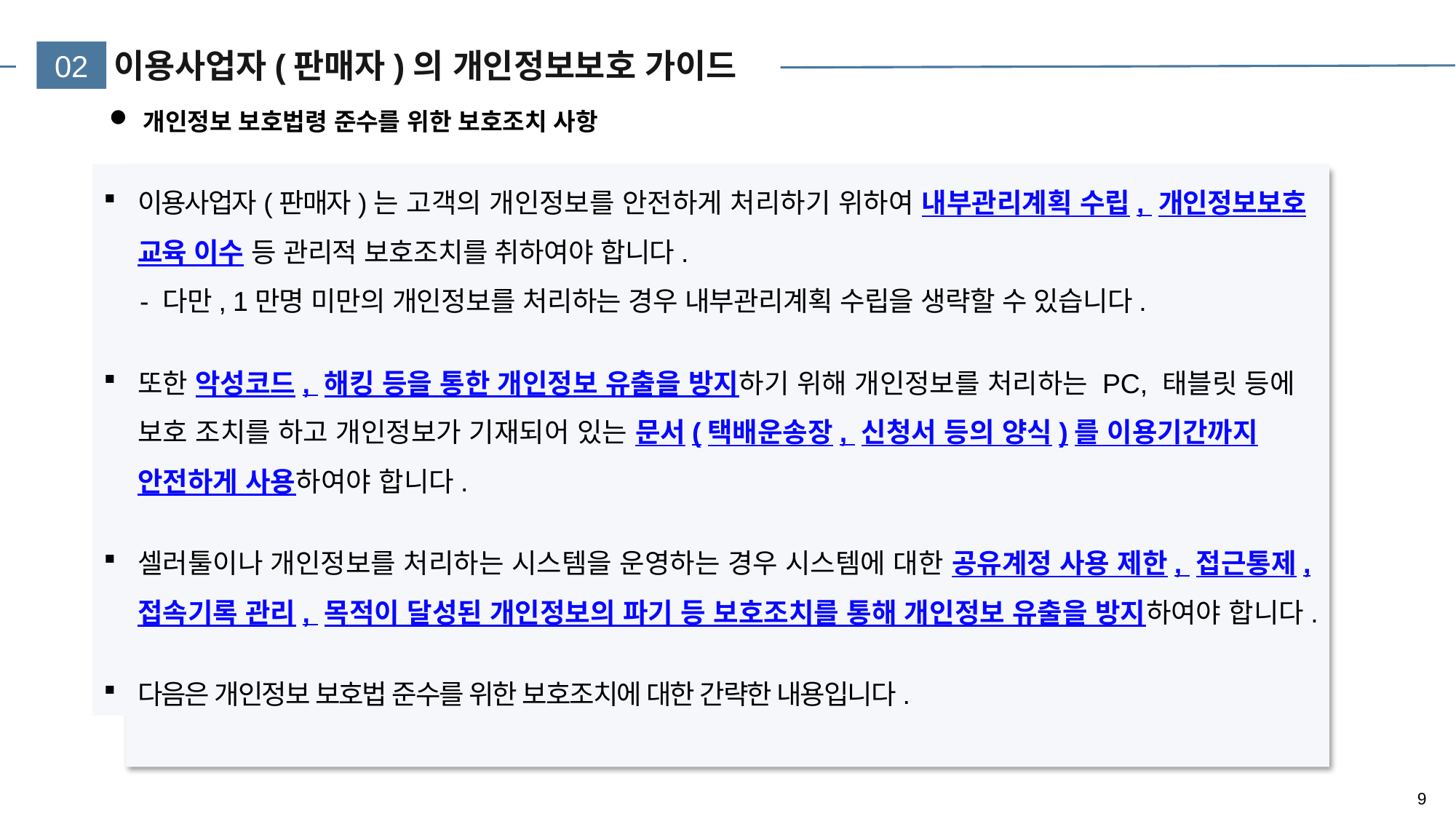

02
# 이용사업자(판매자)의 개인정보보호 가이드
개인정보 보호법령 준수를 위한 보호조치 사항

이용사업자(판매자)는 고객의 개인정보를 안전하게 처리하기 위하여 내부관리계획 수립, 개인정보보호 교육 이수 등 관리적 보호조치를 취하여야 합니다.
     - 다만, 1만명 미만의 개인정보를 처리하는 경우 내부관리계획 수립을 생략할 수 있습니다.

또한 악성코드, 해킹 등을 통한 개인정보 유출을 방지하기 위해 개인정보를 처리하는 PC, 태블릿 등에 보호 조치를 하고 개인정보가 기재되어 있는 문서(택배운송장, 신청서 등의 양식)를 이용기간까지 안전하게 사용하여야 합니다.

셀러툴이나 개인정보를 처리하는 시스템을 운영하는 경우 시스템에 대한 공유계정 사용 제한, 접근통제, 접속기록 관리, 목적이 달성된 개인정보의 파기 등 보호조치를 통해 개인정보 유출을 방지하여야 합니다.

다음은 개인정보 보호법 준수를 위한 보호조치에 대한 간략한 내용입니다.

9